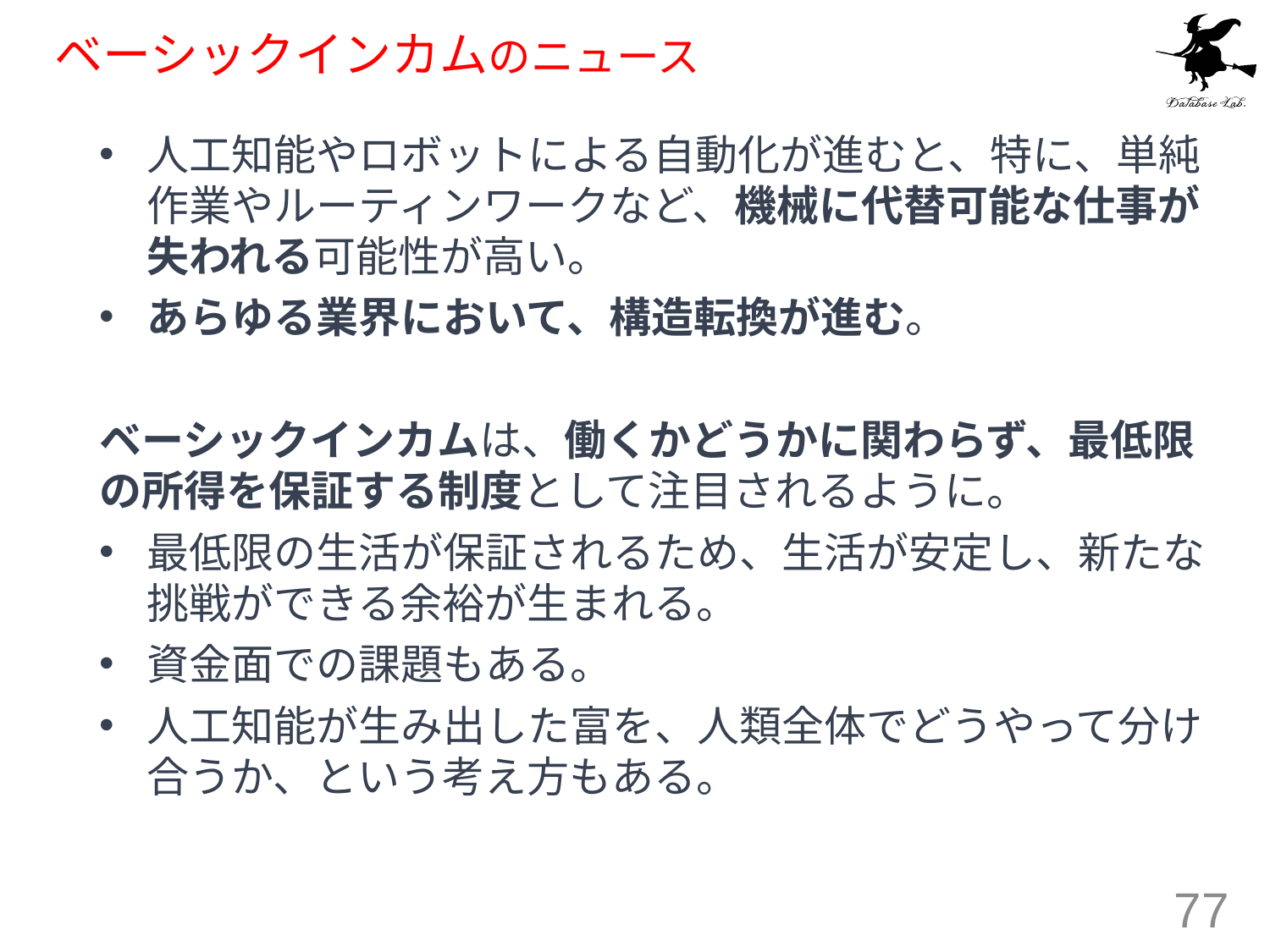

# ベーシックインカムのニュース
人工知能やロボットによる自動化が進むと、特に、単純作業やルーティンワークなど、機械に代替可能な仕事が失われる可能性が高い。
あらゆる業界において、構造転換が進む。

ベーシックインカムは、働くかどうかに関わらず、最低限の所得を保証する制度として注目されるように。
最低限の生活が保証されるため、生活が安定し、新たな挑戦ができる余裕が生まれる。
資金面での課題もある。
人工知能が生み出した富を、人類全体でどうやって分け合うか、という考え方もある。

77